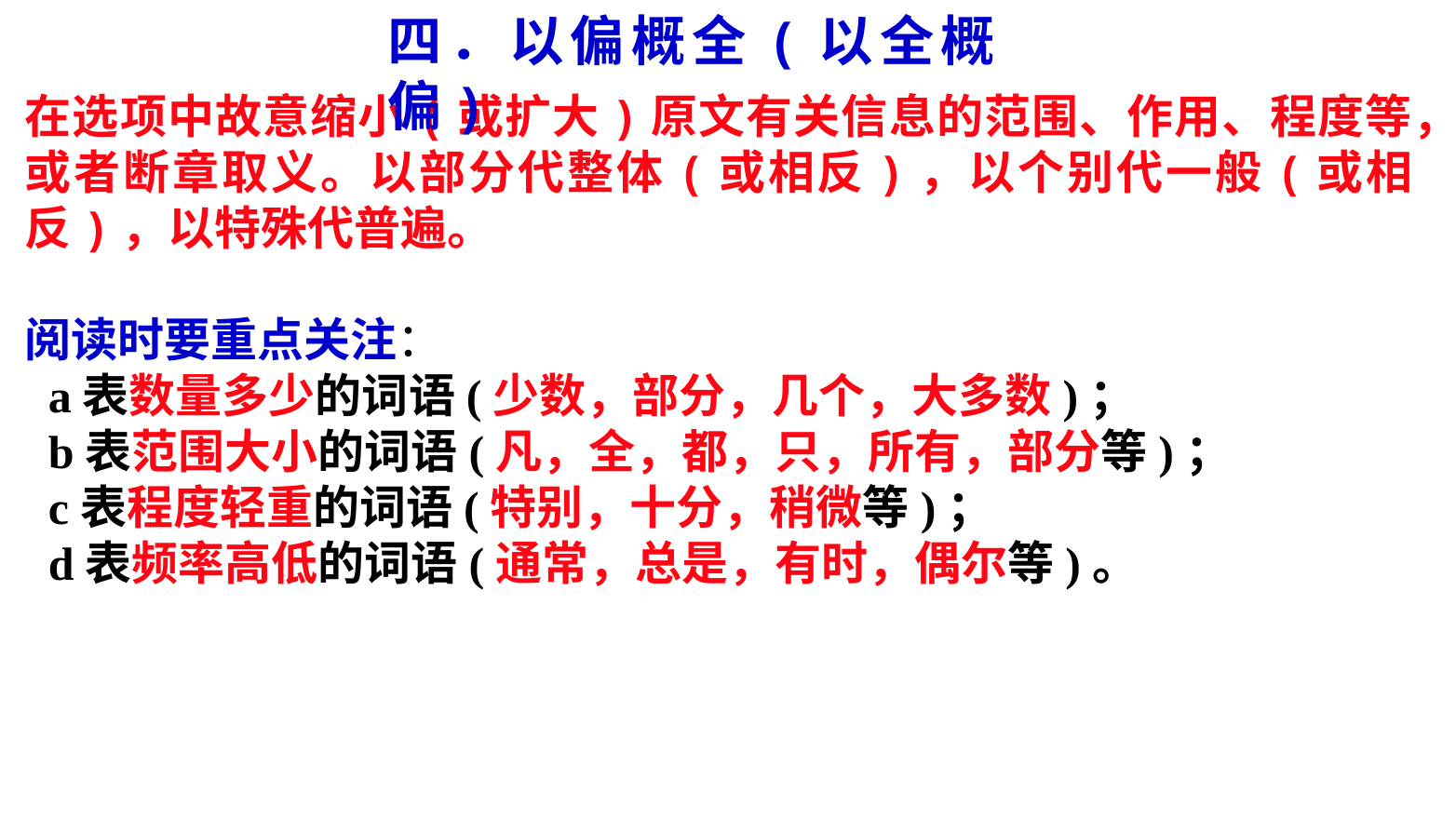

四．以偏概全(以全概偏)
在选项中故意缩小(或扩大)原文有关信息的范围、作用、程度等，或者断章取义。以部分代整体(或相反)，以个别代一般(或相反)，以特殊代普遍。

阅读时要重点关注：
  a表数量多少的词语(少数，部分，几个，大多数)；
  b表范围大小的词语(凡，全，都，只，所有，部分等)；
  c表程度轻重的词语(特别，十分，稍微等)；
  d表频率高低的词语(通常，总是，有时，偶尔等)。